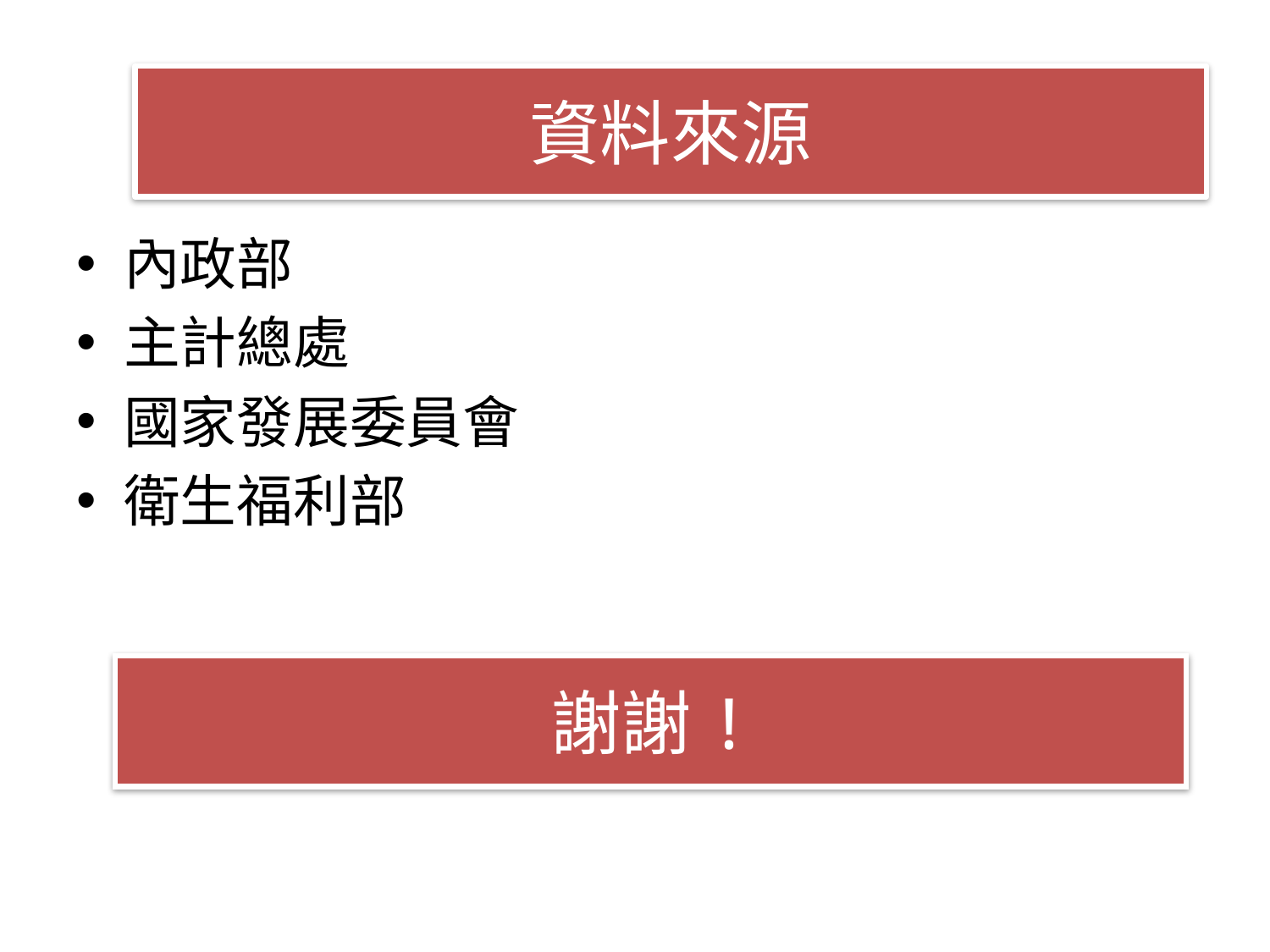

# 資料來源
內政部
主計總處
國家發展委員會
衛生福利部
謝謝!